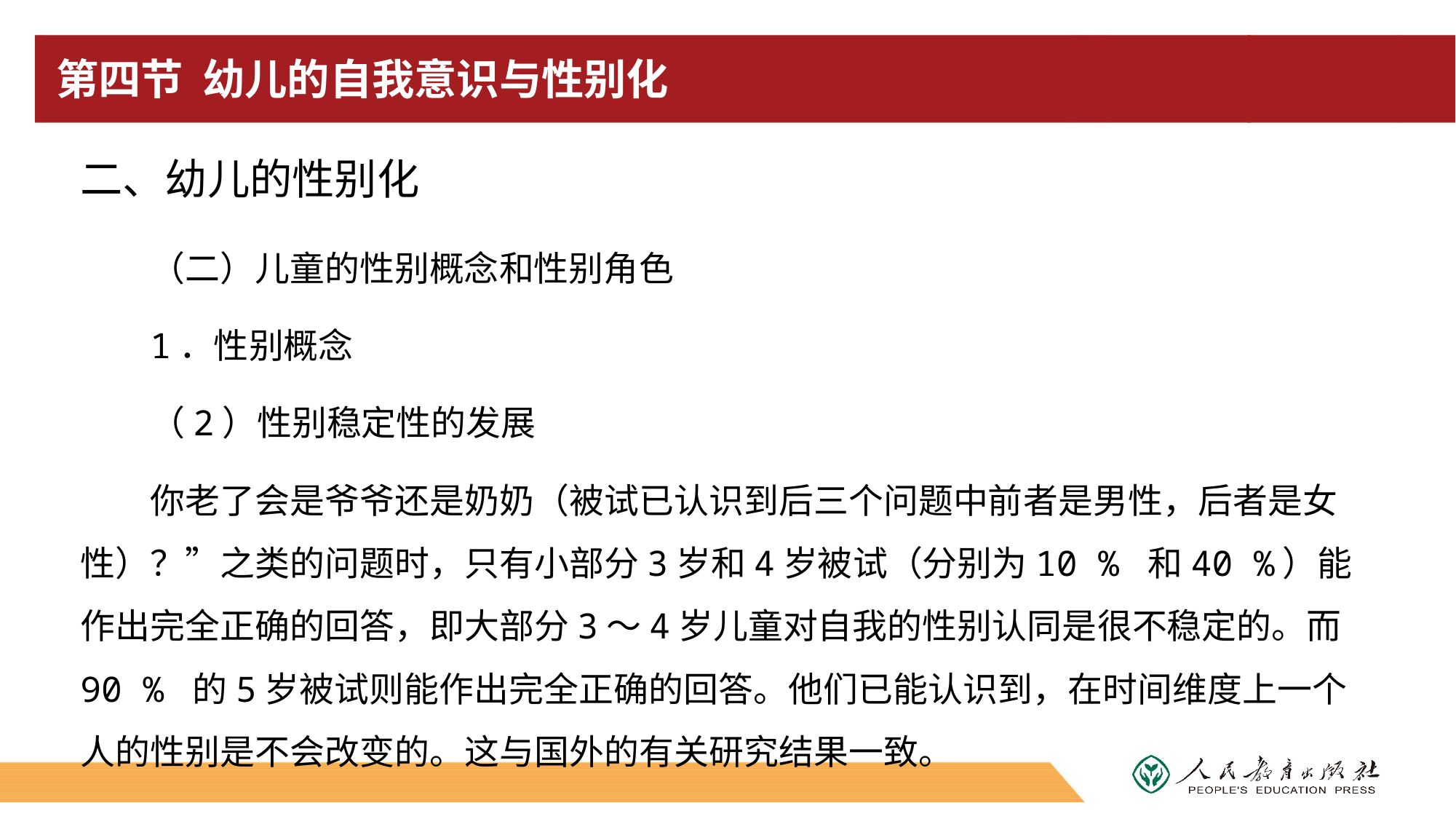

# 第四节  幼儿的自我意识与性别化
二、幼儿的性别化
（二）儿童的性别概念和性别角色
1．性别概念
（2）性别稳定性的发展
你老了会是爷爷还是奶奶（被试已认识到后三个问题中前者是男性，后者是女性）？”之类的问题时，只有小部分3岁和4岁被试（分别为10 % 和40 %）能作出完全正确的回答，即大部分3～4岁儿童对自我的性别认同是很不稳定的。而90 % 的5岁被试则能作出完全正确的回答。他们已能认识到，在时间维度上一个人的性别是不会改变的。这与国外的有关研究结果一致。